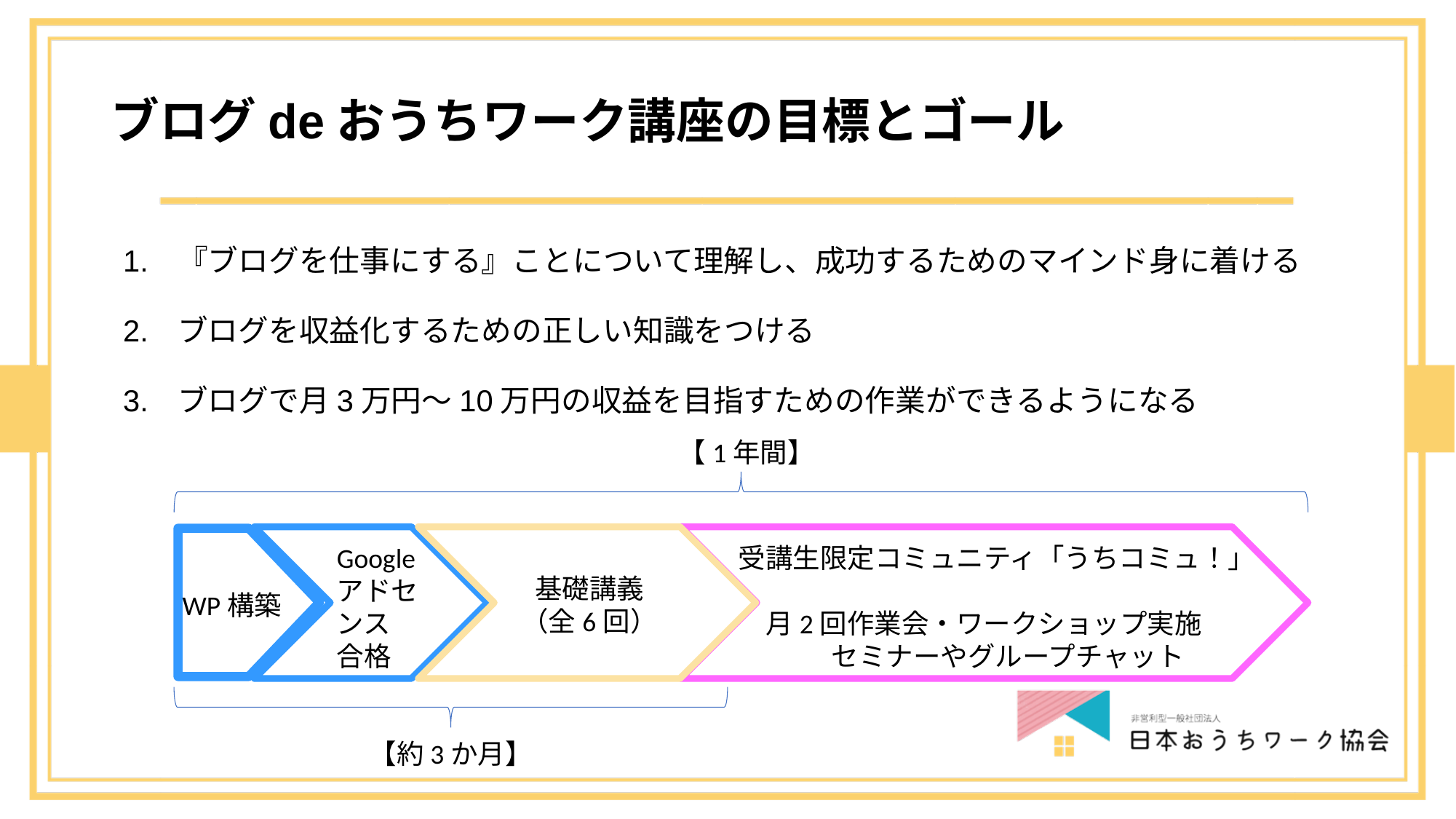

# ブログdeおうちワーク講座の目標とゴール
『ブログを仕事にする』ことについて理解し、成功するためのマインド身に着ける
ブログを収益化するための正しい知識をつける
ブログで月3万円～10万円の収益を目指すための作業ができるようになる

【1年間】

Googleアドセンス
合格
受講生限定コミュニティ「うちコミュ！」

　月2回作業会・ワークショップ実施
セミナーやグループチャット
基礎講義
（全6回）
WP構築
【約3か月】